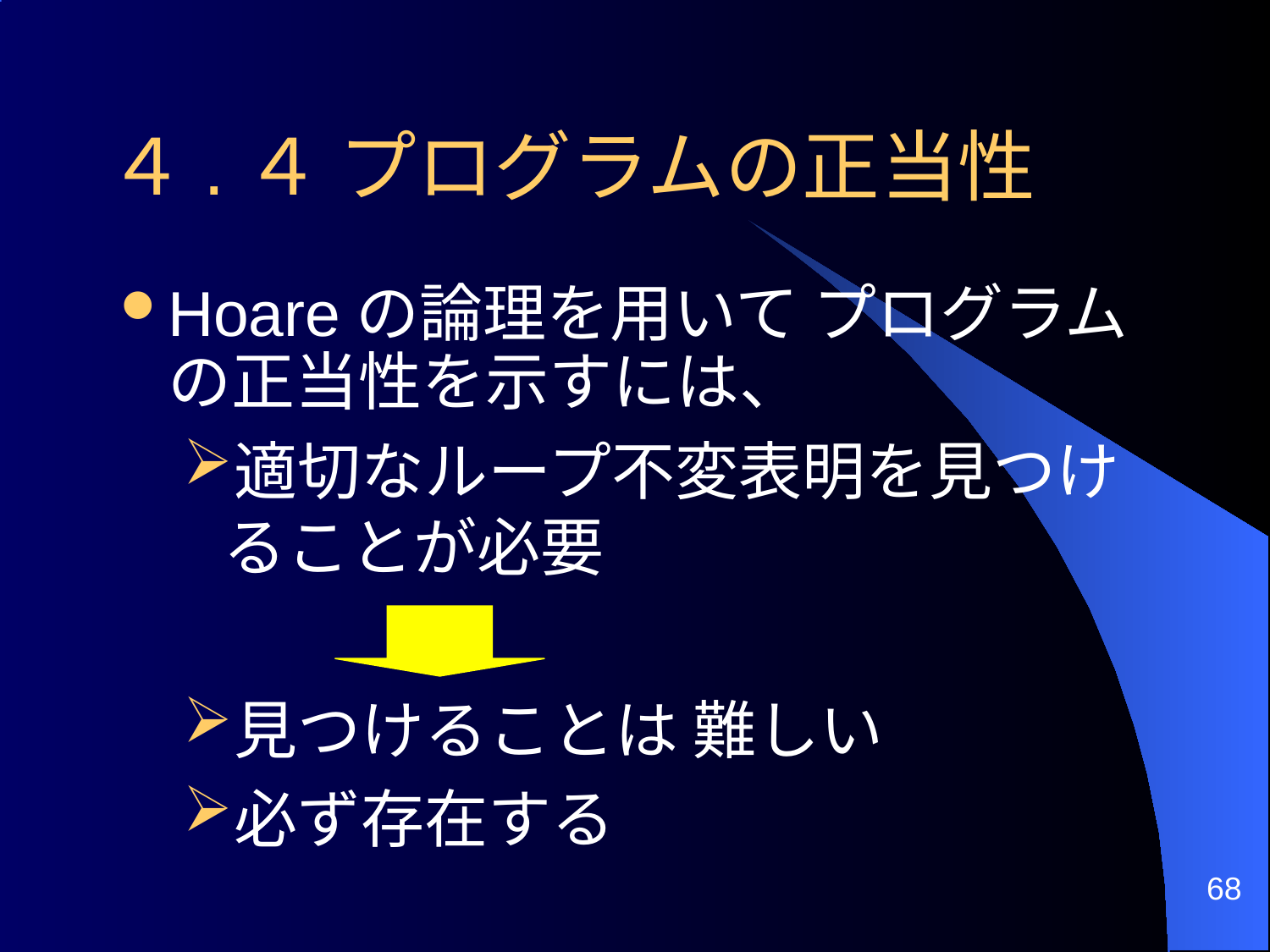

# ４.４ プログラムの正当性
Hoareの論理を用いて プログラムの正当性を示すには、
適切なループ不変表明を見つけることが必要

見つけることは 難しい
必ず存在する

68